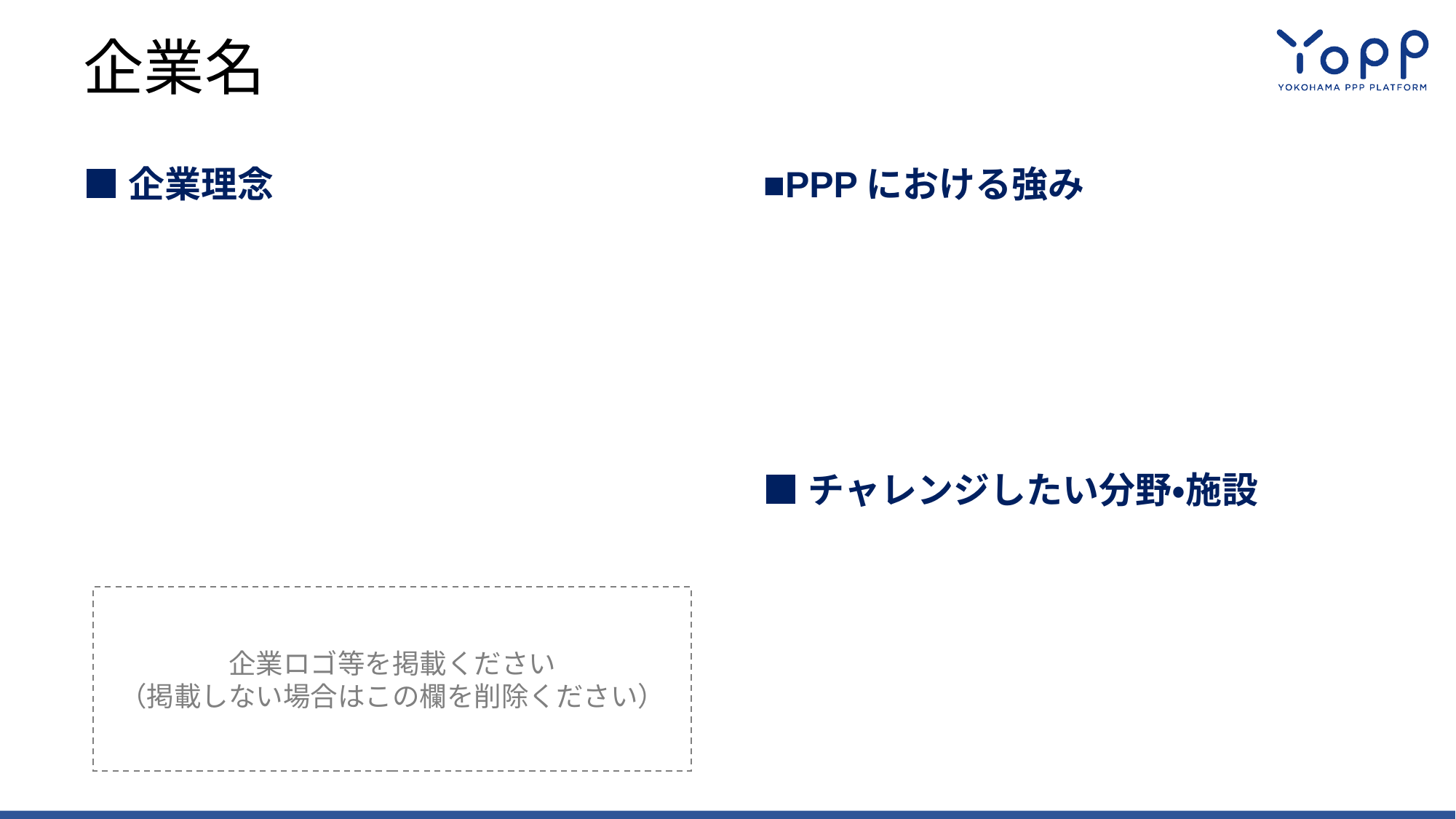

★掲載例を参考に作成をお願いします。
# 企業名
■企業理念

■PPPにおける強み

■チャレンジしたい分野・施設

企業ロゴ等を掲載ください
（掲載しない場合はこの欄を削除ください）